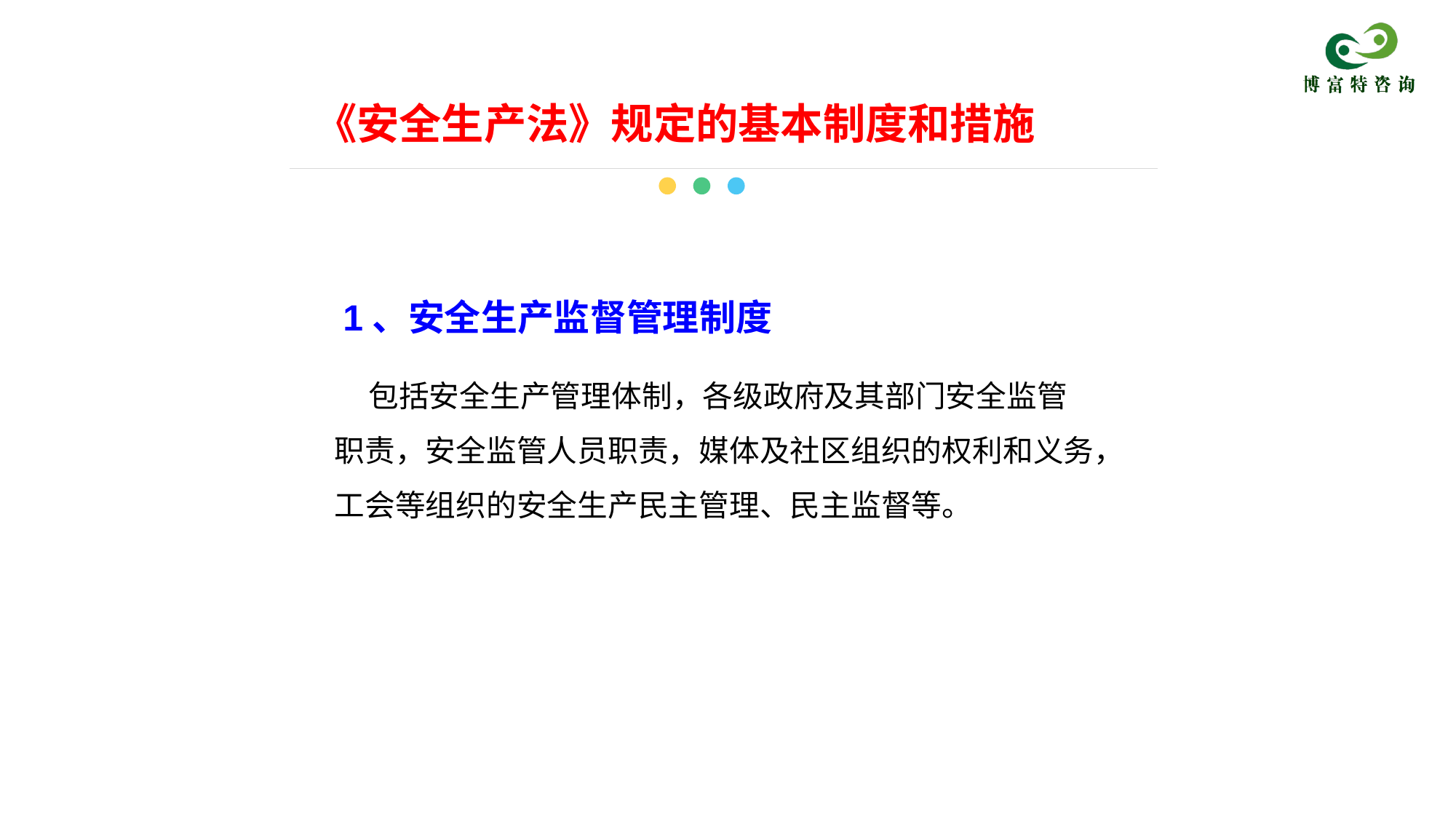

《安全生产法》规定的基本制度和措施

1、安全生产监督管理制度
    包括安全生产管理体制，各级政府及其部门安全监管
职责，安全监管人员职责，媒体及社区组织的权利和义务，
工会等组织的安全生产民主管理、民主监督等。